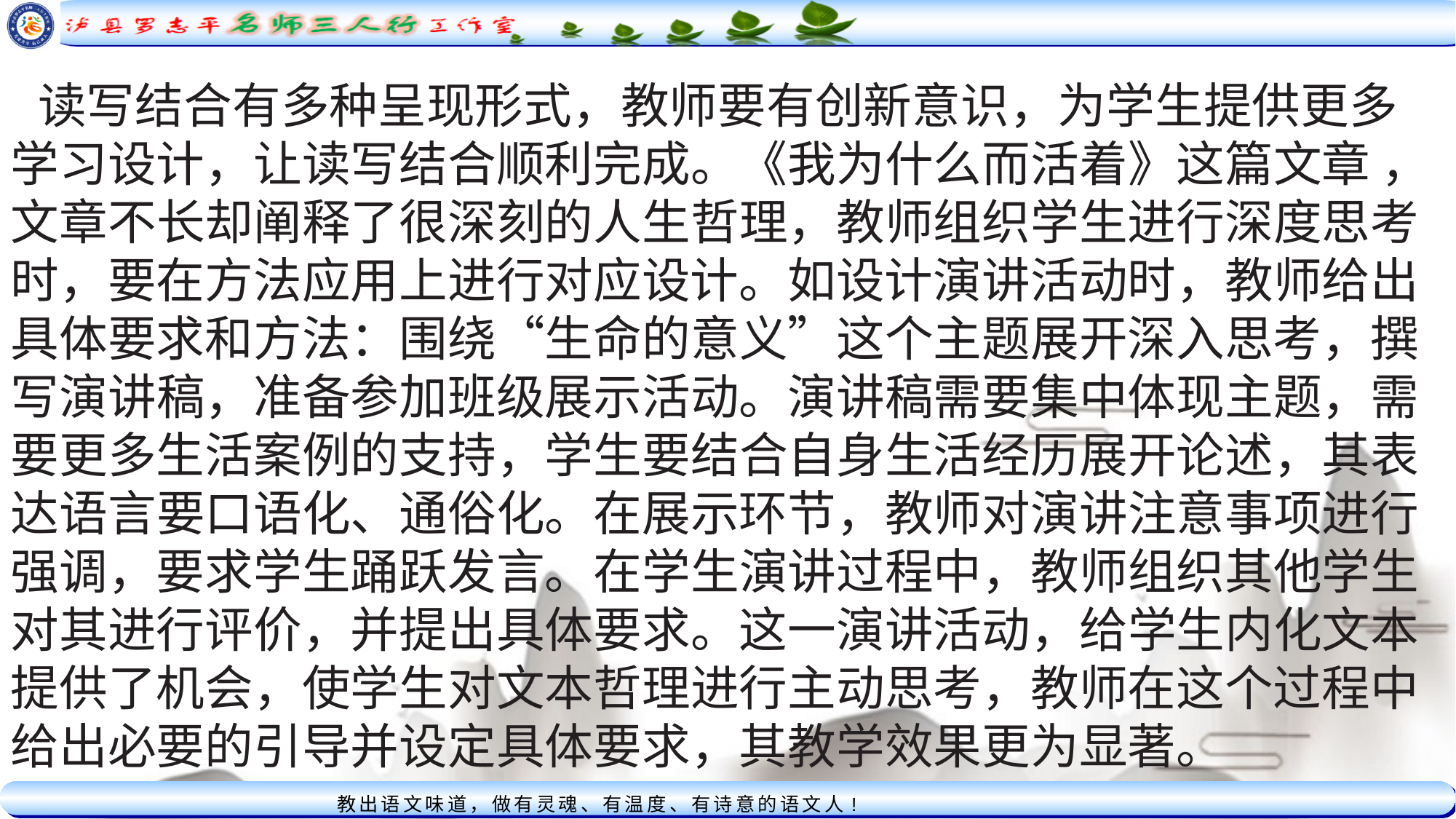

读写结合有多种呈现形式，教师要有创新意识，为学生提供更多学习设计，让读写结合顺利完成。《我为什么而活着》这篇文章 ，文章不长却阐释了很深刻的人生哲理，教师组织学生进行深度思考时，要在方法应用上进行对应设计。如设计演讲活动时，教师给出具体要求和方法：围绕“生命的意义”这个主题展开深入思考，撰写演讲稿，准备参加班级展示活动。演讲稿需要集中体现主题，需要更多生活案例的支持，学生要结合自身生活经历展开论述，其表达语言要口语化、通俗化。在展示环节，教师对演讲注意事项进行强调，要求学生踊跃发言。在学生演讲过程中，教师组织其他学生对其进行评价，并提出具体要求。这一演讲活动，给学生内化文本提供了机会，使学生对文本哲理进行主动思考，教师在这个过程中给出必要的引导并设定具体要求，其教学效果更为显著。